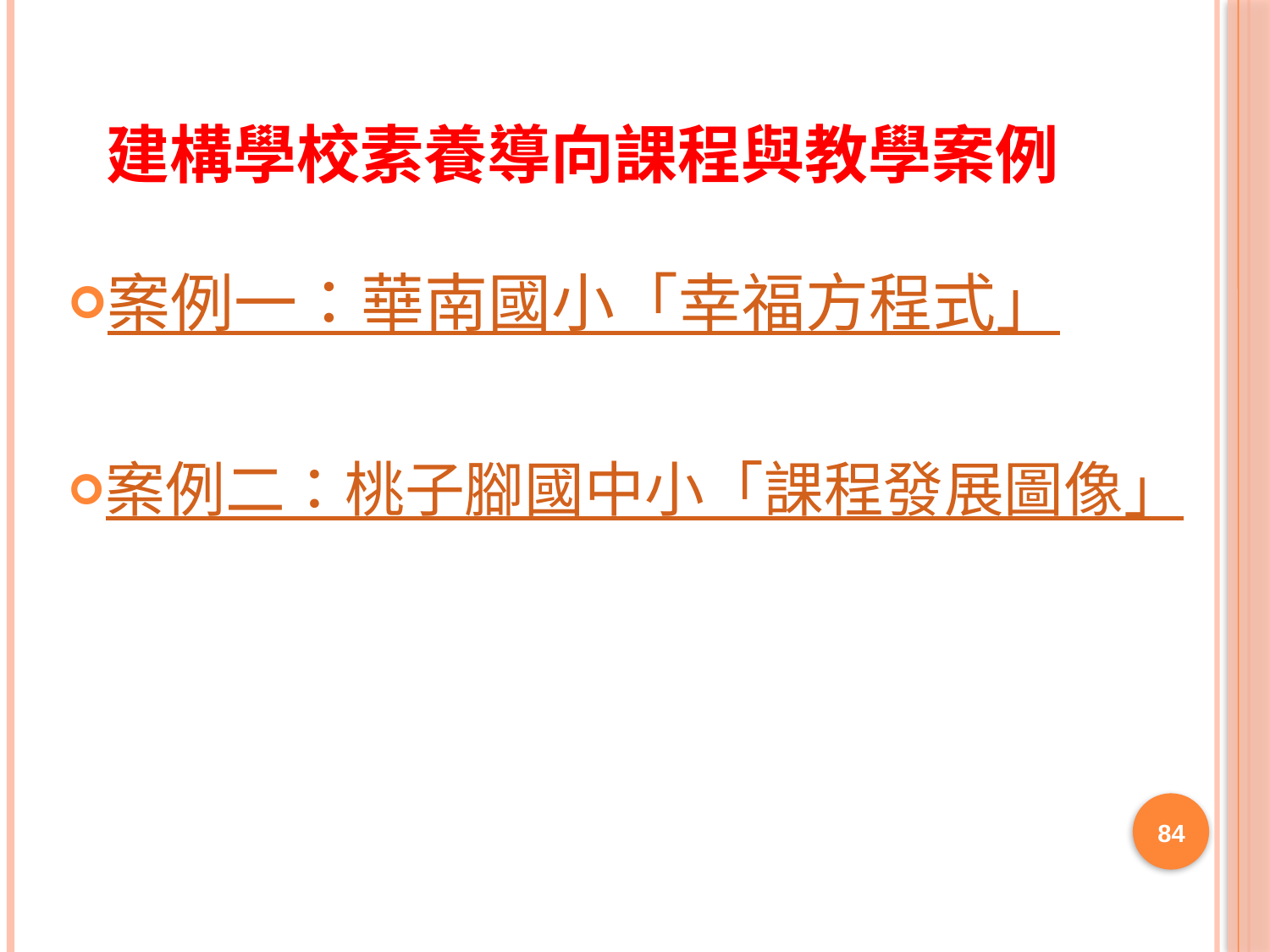

# 建構學校素養導向課程與教學案例
案例一：華南國小「幸福方程式」

案例二：桃子腳國中小「課程發展圖像」
84